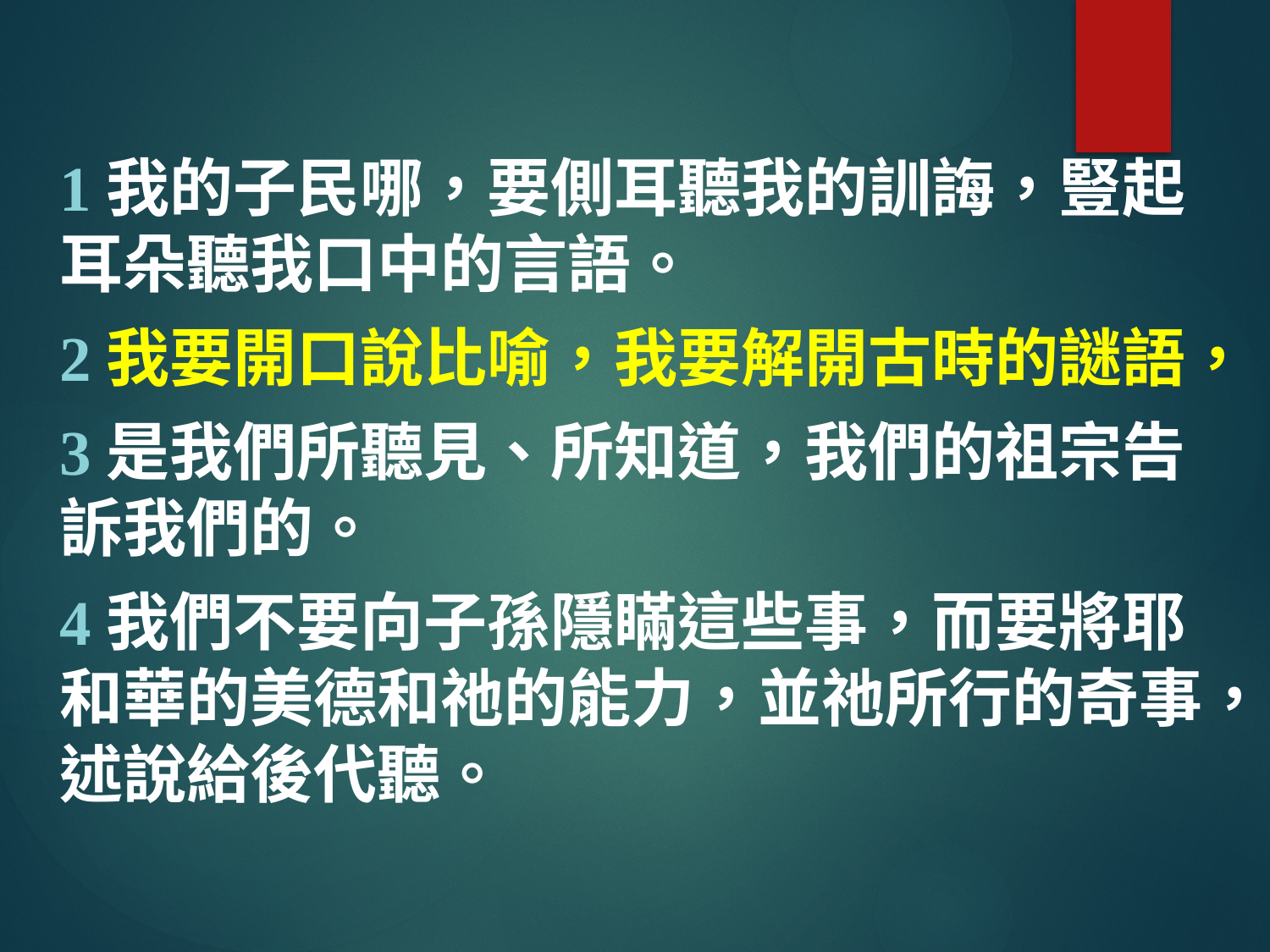

1我的子民哪，要側耳聽我的訓誨，豎起耳朵聽我口中的言語。
2我要開口說比喻，我要解開古時的謎語，
3是我們所聽見、所知道，我們的祖宗告訴我們的。
4我們不要向子孫隱瞞這些事，而要將耶和華的美德和祂的能力，並祂所行的奇事，述說給後代聽。